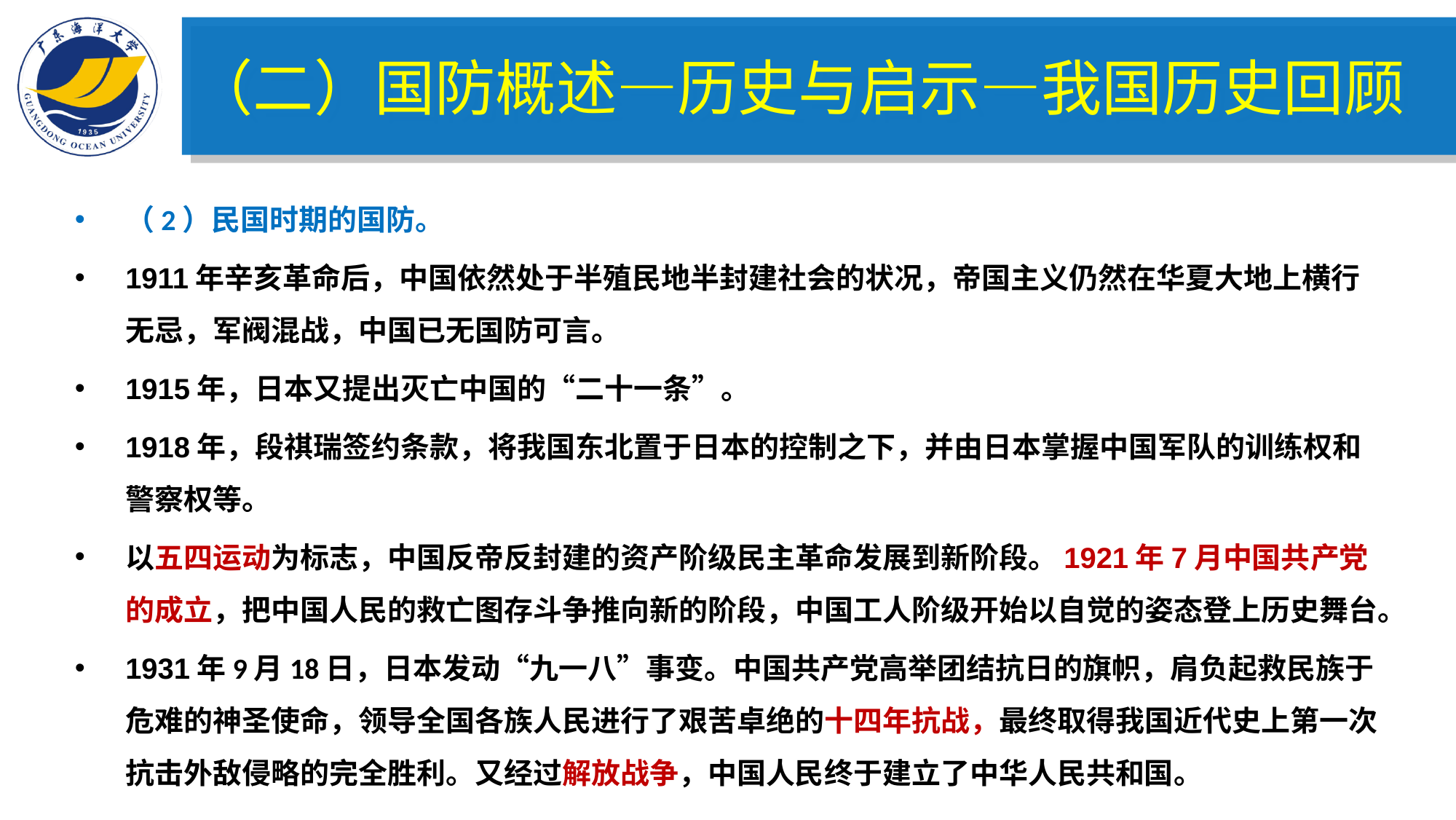

（二）国防概述—历史与启示—我国历史回顾
（2）民国时期的国防。
1911年辛亥革命后，中国依然处于半殖民地半封建社会的状况，帝国主义仍然在华夏大地上横行无忌，军阀混战，中国已无国防可言。
1915年，日本又提出灭亡中国的“二十一条”。
1918年，段祺瑞签约条款，将我国东北置于日本的控制之下，并由日本掌握中国军队的训练权和警察权等。
以五四运动为标志，中国反帝反封建的资产阶级民主革命发展到新阶段。1921年7月中国共产党的成立，把中国人民的救亡图存斗争推向新的阶段，中国工人阶级开始以自觉的姿态登上历史舞台。
1931年9月18日，日本发动“九一八”事变。中国共产党高举团结抗日的旗帜，肩负起救民族于危难的神圣使命，领导全国各族人民进行了艰苦卓绝的十四年抗战，最终取得我国近代史上第一次抗击外敌侵略的完全胜利。又经过解放战争，中国人民终于建立了中华人民共和国。